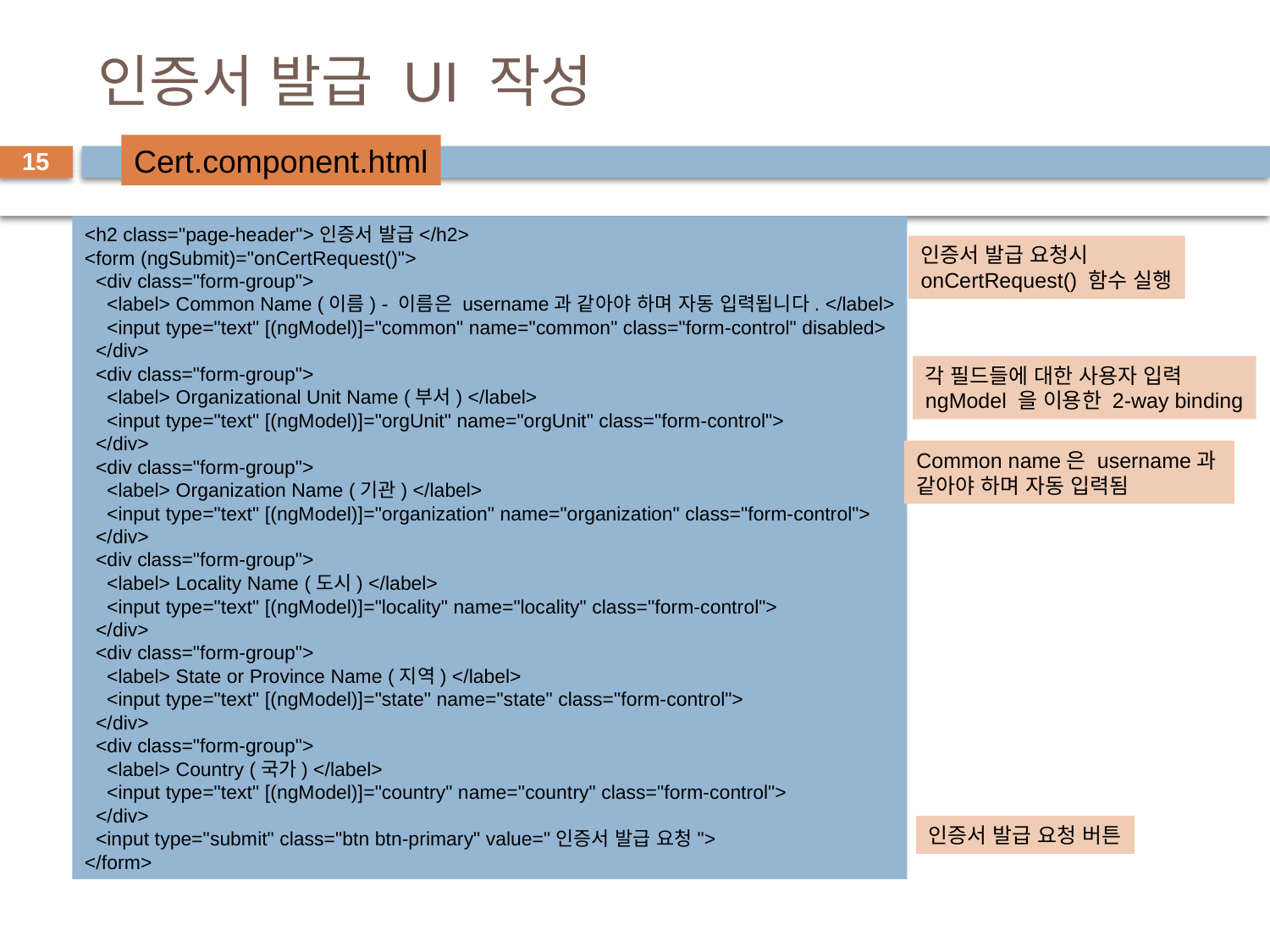

# 인증서 발급 UI 작성
Cert.component.html
15
<h2 class="page-header">인증서 발급</h2>
<form (ngSubmit)="onCertRequest()">
  <div class="form-group">
    <label> Common Name (이름) - 이름은 username과 같아야 하며 자동 입력됩니다. </label>
    <input type="text" [(ngModel)]="common" name="common" class="form-control" disabled>
  </div>
  <div class="form-group">
    <label> Organizational Unit Name (부서) </label>
    <input type="text" [(ngModel)]="orgUnit" name="orgUnit" class="form-control">
  </div>
  <div class="form-group">
    <label> Organization Name (기관) </label>
    <input type="text" [(ngModel)]="organization" name="organization" class="form-control">
  </div>
  <div class="form-group">
    <label> Locality Name (도시) </label>
    <input type="text" [(ngModel)]="locality" name="locality" class="form-control">
  </div>
  <div class="form-group">
    <label> State or Province Name (지역) </label>
    <input type="text" [(ngModel)]="state" name="state" class="form-control">
  </div>
  <div class="form-group">
    <label> Country (국가) </label>
    <input type="text" [(ngModel)]="country" name="country" class="form-control">
  </div>
  <input type="submit" class="btn btn-primary" value="인증서 발급 요청">
</form>
인증서 발급 요청시
onCertRequest() 함수 실행
각 필드들에 대한 사용자 입력
ngModel 을 이용한 2-way binding
Common name은 username과
같아야 하며 자동 입력됨
인증서 발급 요청 버튼